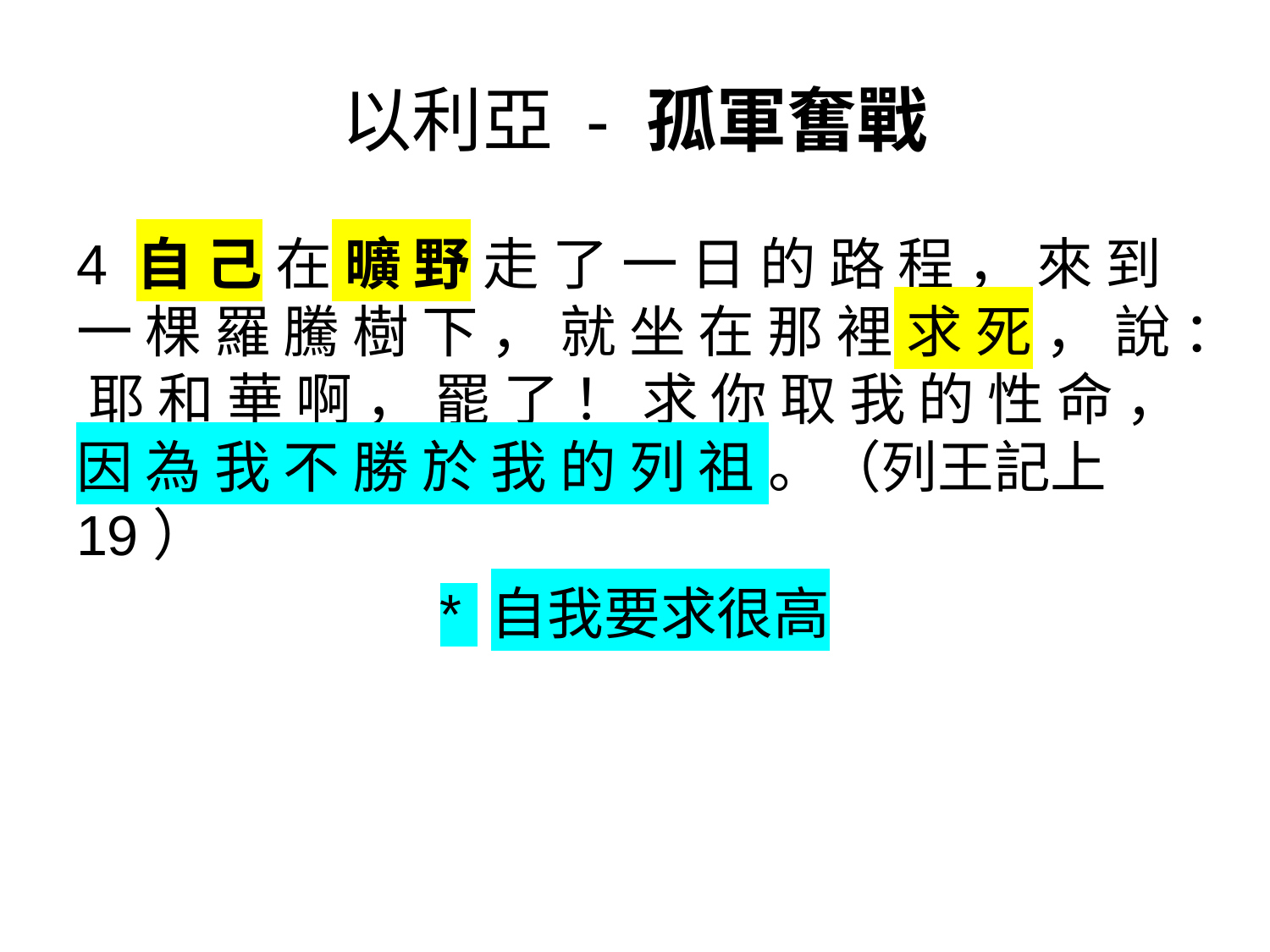

# 以利亞 - 孤軍奮戰
4 自 己 在 曠 野 走 了 一 日 的 路 程 ， 來 到 一 棵 羅 騰 樹 下 ， 就 坐 在 那 裡 求 死 ， 說 ： 耶 和 華 啊 ， 罷 了 ！ 求 你 取 我 的 性 命 ， 因 為 我 不 勝 於 我 的 列 祖 。（列王記上 19）
* 自我要求很高